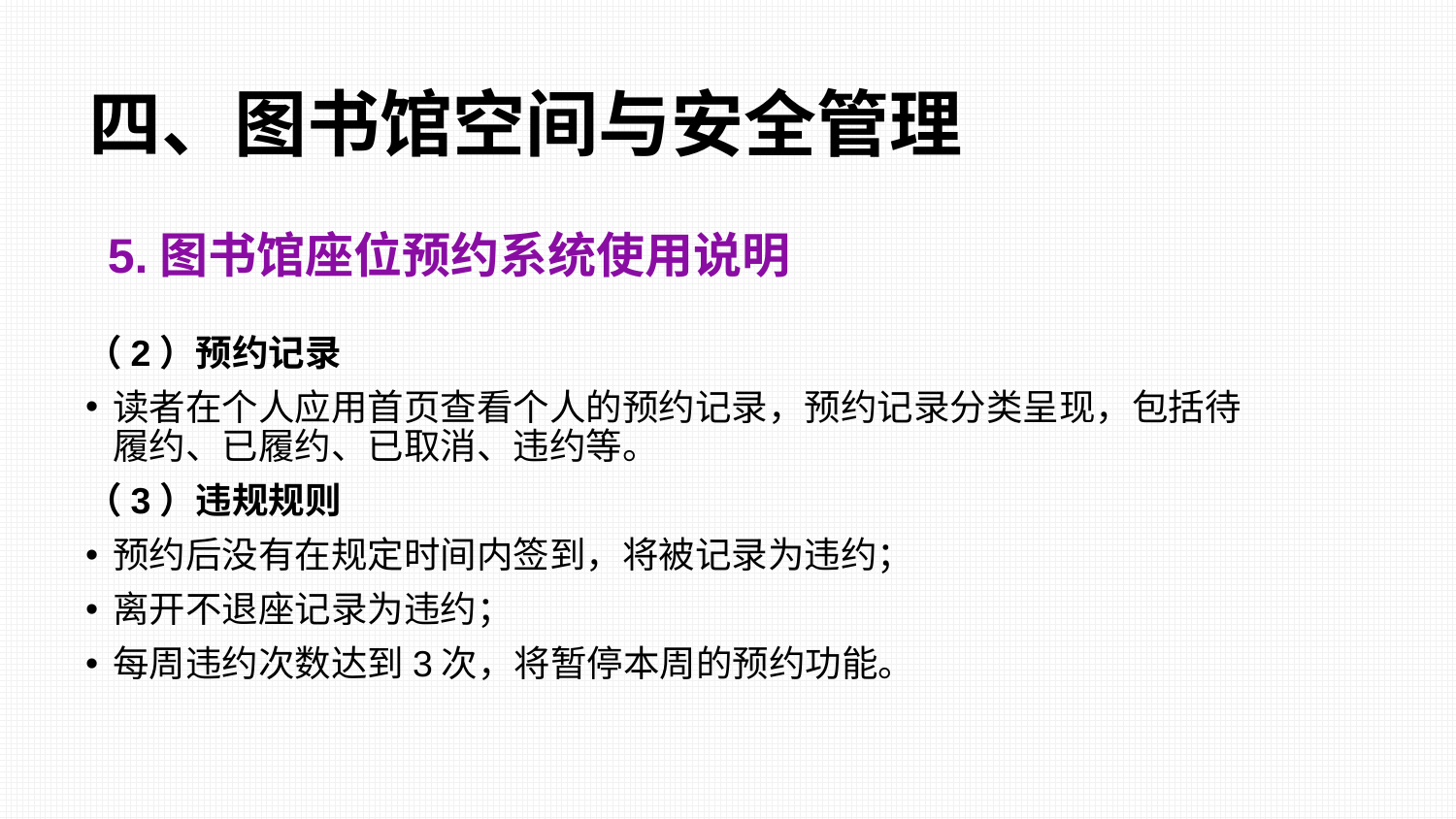

四、图书馆空间与安全管理
# 5.图书馆座位预约系统使用说明
（2）预约记录
读者在个人应用首页查看个人的预约记录，预约记录分类呈现，包括待履约、已履约、已取消、违约等。
（3）违规规则
预约后没有在规定时间内签到，将被记录为违约；
离开不退座记录为违约；
每周违约次数达到3次，将暂停本周的预约功能。